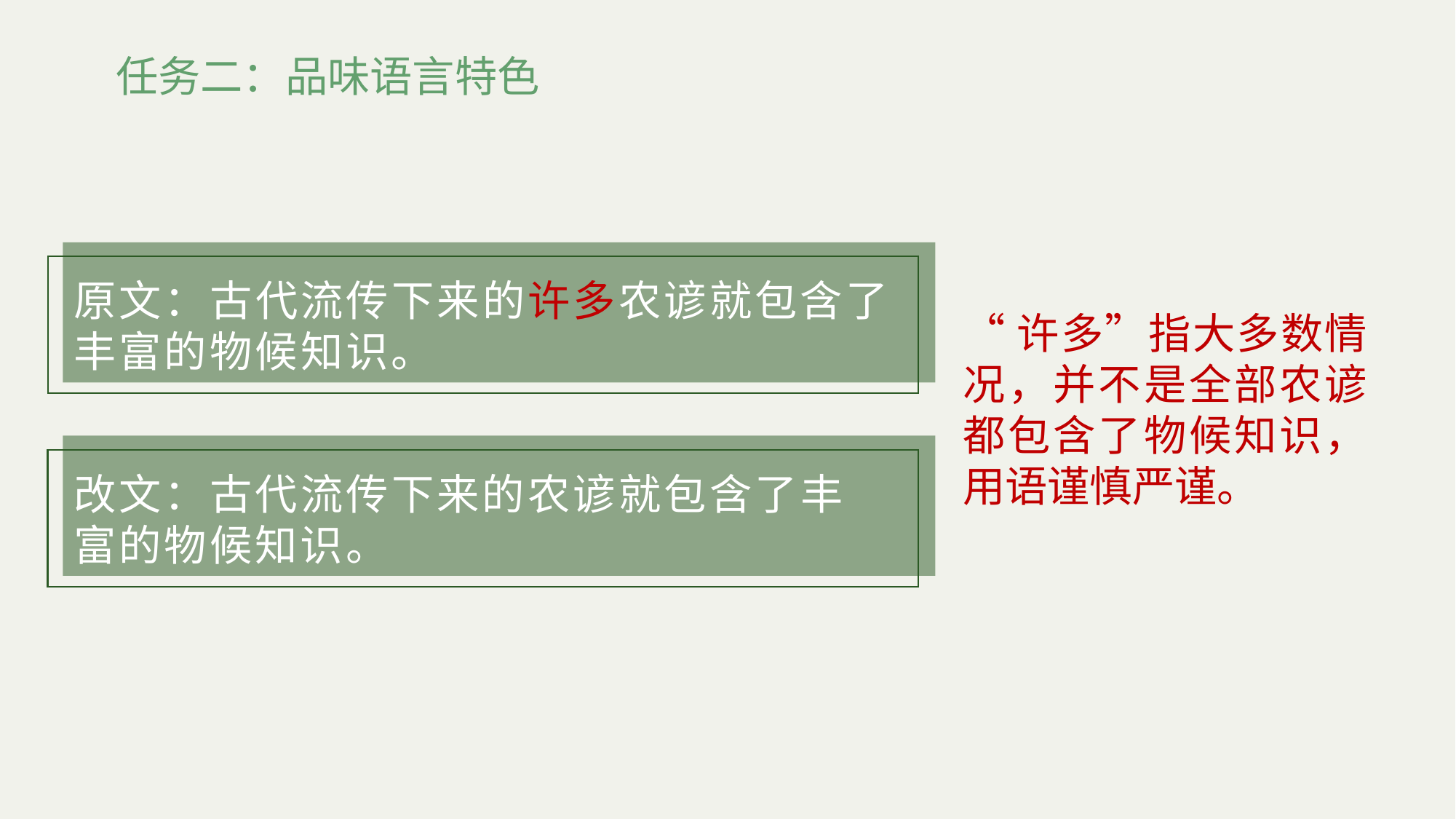

任务二：品味语言特色

原文：古代流传下来的许多农谚就包含了丰富的物候知识。
“许多”指大多数情况，并不是全部农谚都包含了物候知识，用语谨慎严谨。

改文：古代流传下来的农谚就包含了丰富的物候知识。